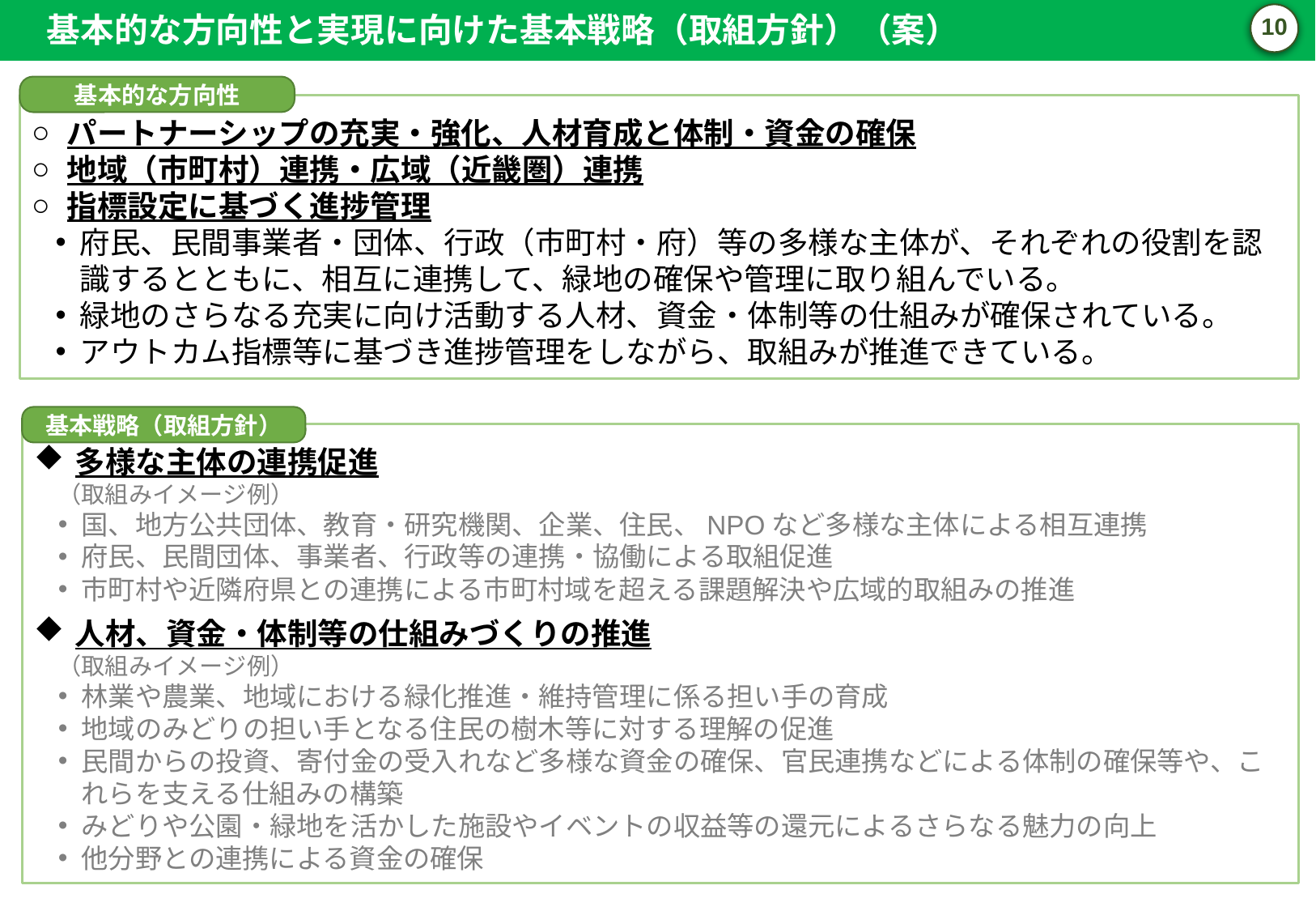

基本的な方向性と実現に向けた基本戦略（取組方針）（案）
10
基本的な方向性
パートナーシップの充実・強化、人材育成と体制・資金の確保
地域（市町村）連携・広域（近畿圏）連携
指標設定に基づく進捗管理
府民、民間事業者・団体、行政（市町村・府）等の多様な主体が、それぞれの役割を認識するとともに、相互に連携して、緑地の確保や管理に取り組んでいる。
緑地のさらなる充実に向け活動する人材、資金・体制等の仕組みが確保されている。
アウトカム指標等に基づき進捗管理をしながら、取組みが推進できている。
基本戦略（取組方針）
多様な主体の連携促進
（取組みイメージ例）
国、地方公共団体、教育・研究機関、企業、住民、NPOなど多様な主体による相互連携
府民、民間団体、事業者、行政等の連携・協働による取組促進
市町村や近隣府県との連携による市町村域を超える課題解決や広域的取組みの推進
人材、資金・体制等の仕組みづくりの推進
（取組みイメージ例）
林業や農業、地域における緑化推進・維持管理に係る担い手の育成
地域のみどりの担い手となる住民の樹木等に対する理解の促進
民間からの投資、寄付金の受入れなど多様な資金の確保、官民連携などによる体制の確保等や、これらを支える仕組みの構築
みどりや公園・緑地を活かした施設やイベントの収益等の還元によるさらなる魅力の向上
他分野との連携による資金の確保